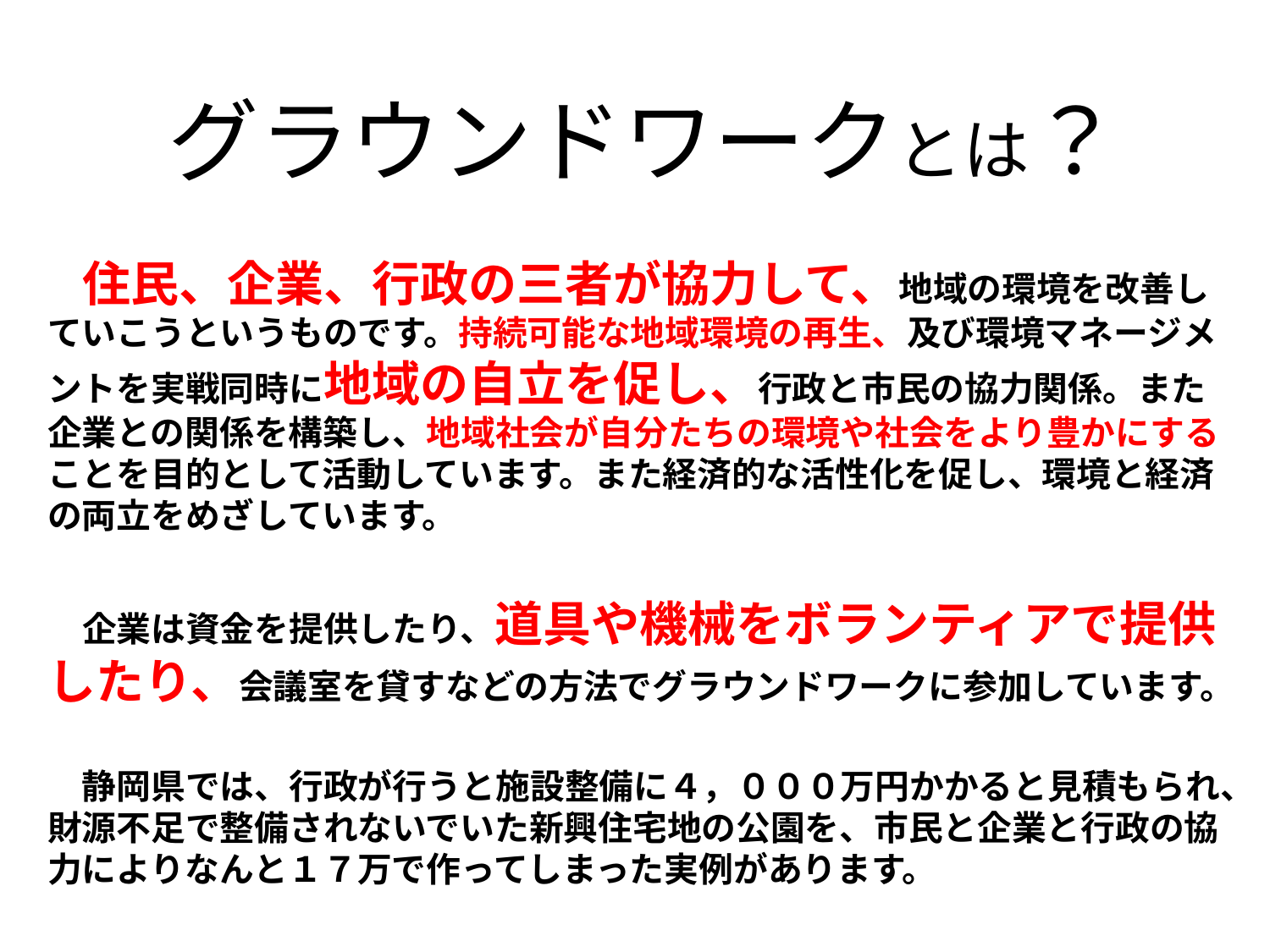

# グラウンドワークとは？

　住民、企業、行政の三者が協力して、地域の環境を改善していこうというものです。持続可能な地域環境の再生、及び環境マネージメントを実戦同時に地域の自立を促し、行政と市民の協力関係。また企業との関係を構築し、地域社会が自分たちの環境や社会をより豊かにすることを目的として活動しています。また経済的な活性化を促し、環境と経済の両立をめざしています。

　企業は資金を提供したり、道具や機械をボランティアで提供したり、会議室を貸すなどの方法でグラウンドワークに参加しています。

　静岡県では、行政が行うと施設整備に４，０００万円かかると見積もられ、財源不足で整備されないでいた新興住宅地の公園を、市民と企業と行政の協力によりなんと１７万で作ってしまった実例があります。